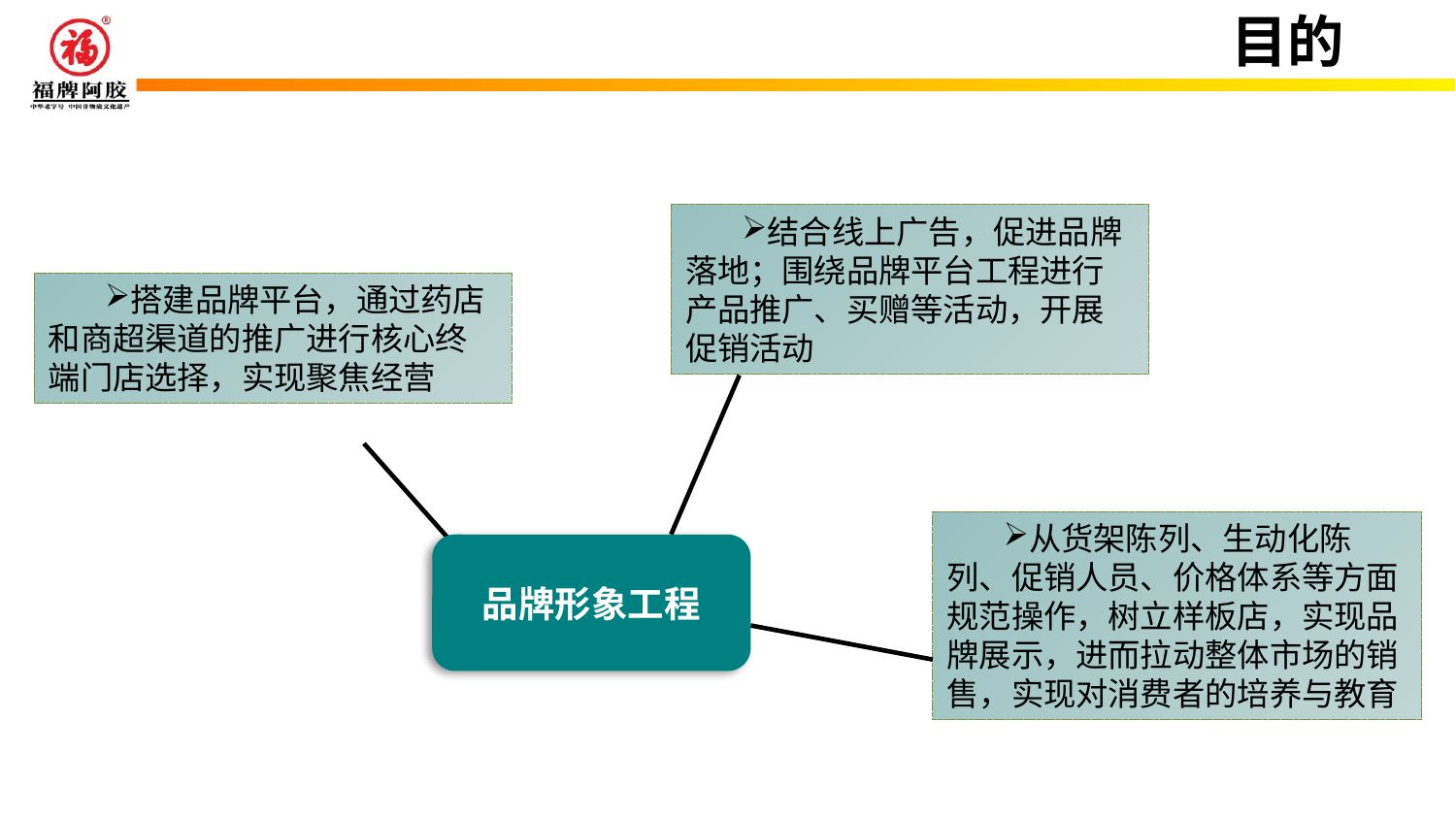

目的
结合线上广告，促进品牌落地；围绕品牌平台工程进行产品推广、买赠等活动，开展促销活动
搭建品牌平台，通过药店和商超渠道的推广进行核心终端门店选择，实现聚焦经营
从货架陈列、生动化陈列、促销人员、价格体系等方面规范操作，树立样板店，实现品牌展示，进而拉动整体市场的销售，实现对消费者的培养与教育
品牌形象工程